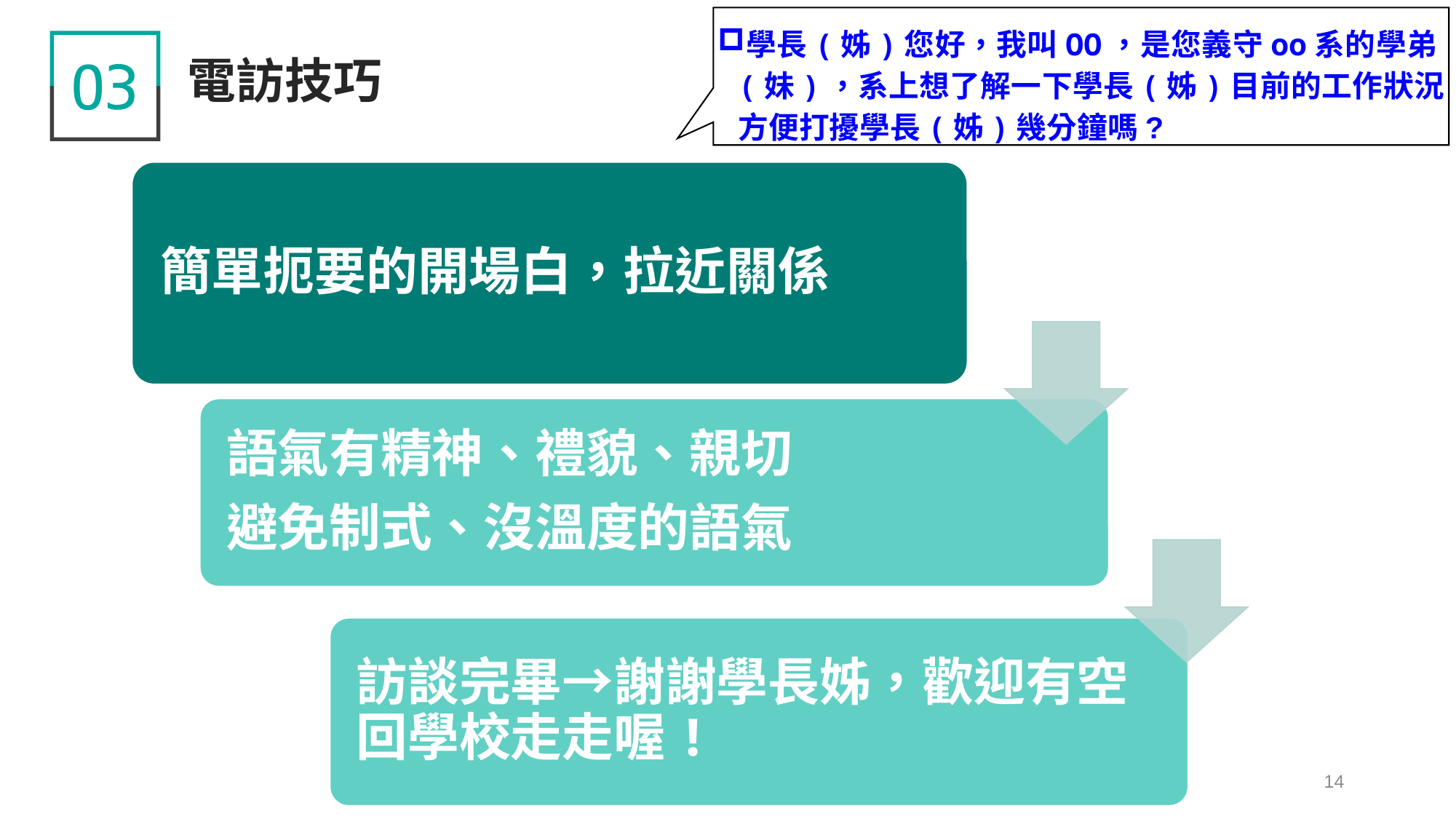

學長(姊)您好，我叫OO，是您義守oo系的學弟(妹)，系上想了解一下學長(姊)目前的工作狀況，方便打擾學長(姊)幾分鐘嗎?

03
電訪技巧

簡單扼要的開場白，拉近關係
語氣有精神、禮貌、親切
避免制式、沒溫度的語氣
訪談完畢→謝謝學長姊，歡迎有空回學校走走喔!

14